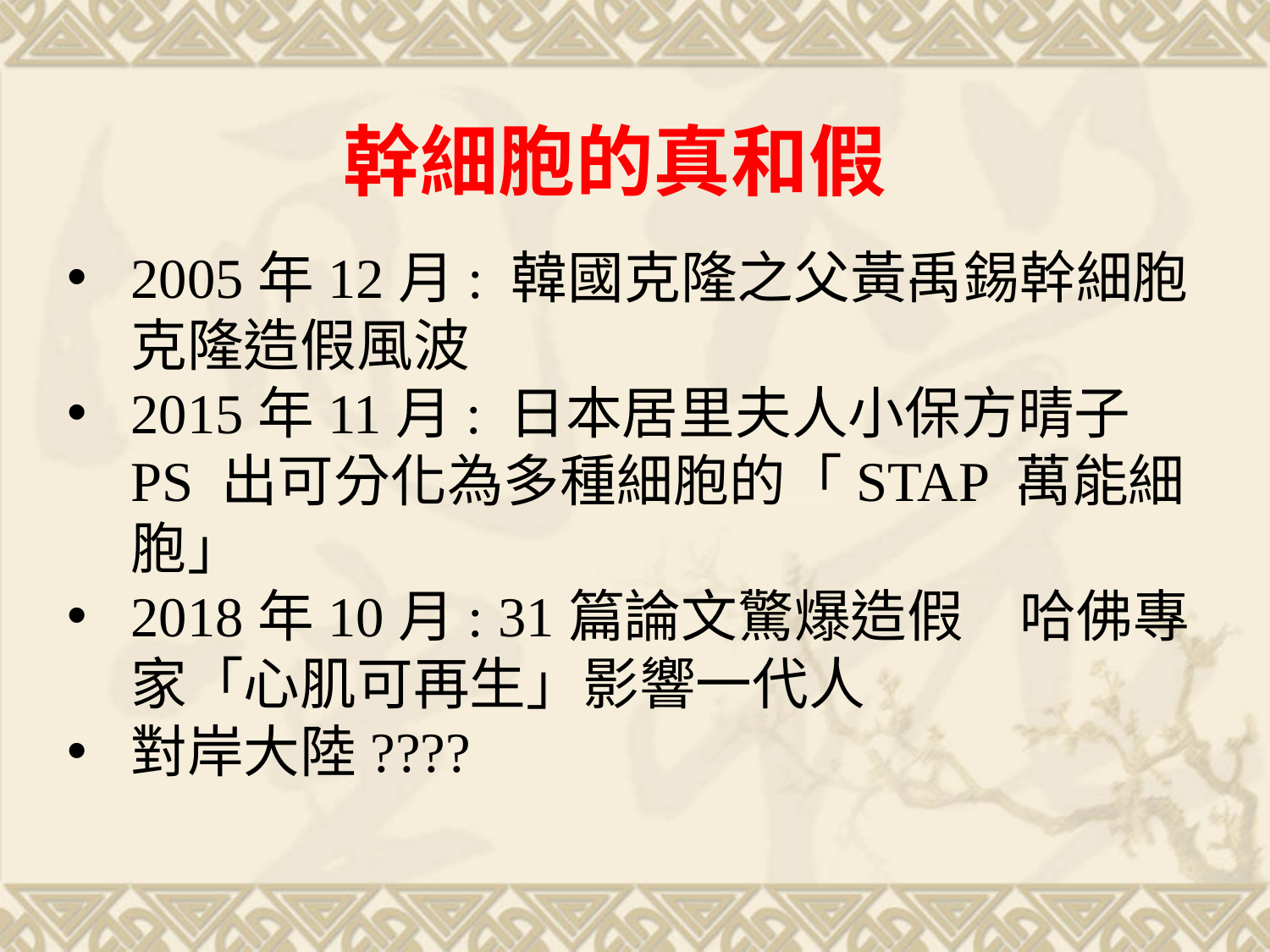

幹細胞的真和假
2005年12月: 韓國克隆之父黃禹錫幹細胞克隆造假風波
2015年11月: 日本居里夫人小保方晴子 PS 出可分化為多種細胞的「STAP 萬能細胞」
2018年10月: 31篇論文驚爆造假　哈佛專家「心肌可再生」影響一代人
對岸大陸????